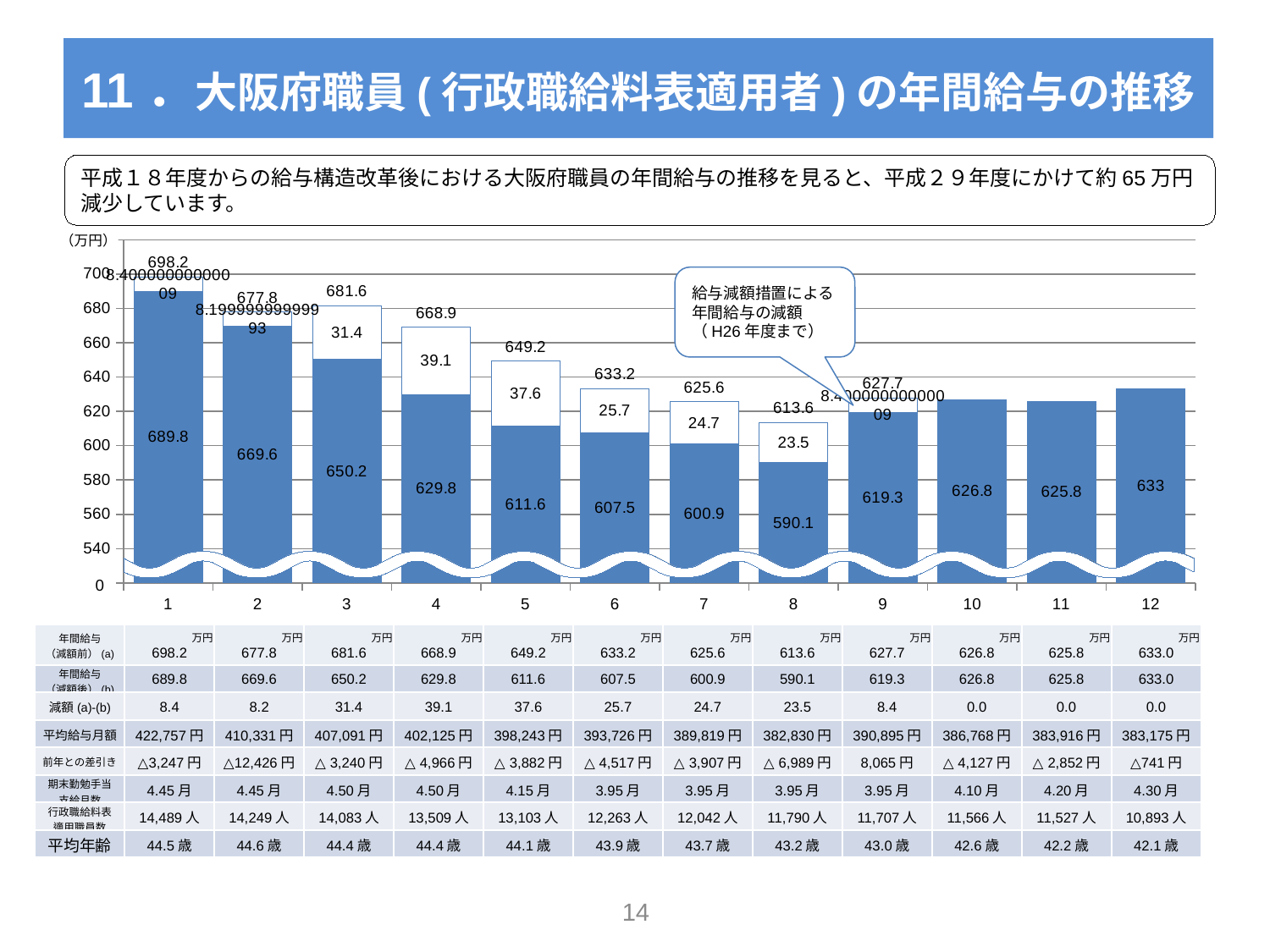

# 11．大阪府職員(行政職給料表適用者)の年間給与の推移
平成１８年度からの給与構造改革後における大阪府職員の年間給与の推移を見ると、平成２９年度にかけて約65万円減少しています。
（万円）

### Chart

| Category |  |  |  |
|---|---|---|---|
給与減額措置による
年間給与の減額
（H26年度まで）

0
| 年間給与 （減額前）(a) | 万円 698.2 | 万円 677.8 | 万円 681.6 | 万円 668.9 | 万円 649.2 | 万円 633.2 | 万円 625.6 | 万円 613.6 | 万円 627.7 | 万円 626.8 | 万円 625.8 | 万円 633.0 |
| --- | --- | --- | --- | --- | --- | --- | --- | --- | --- | --- | --- | --- |
| 年間給与 （減額後）(b) | 689.8 | 669.6 | 650.2 | 629.8 | 611.6 | 607.5 | 600.9 | 590.1 | 619.3 | 626.8 | 625.8 | 633.0 |
| 減額(a)-(b) | 8.4 | 8.2 | 31.4 | 39.1 | 37.6 | 25.7 | 24.7 | 23.5 | 8.4 | 0.0 | 0.0 | 0.0 |
| 平均給与月額 | 422,757円 | 410,331円 | 407,091円 | 402,125円 | 398,243円 | 393,726円 | 389,819円 | 382,830円 | 390,895円 | 386,768円 | 383,916円 | 383,175円 |
| 前年との差引き | △3,247円 | △12,426円 | △ 3,240円 | △ 4,966円 | △ 3,882円 | △ 4,517円 | △ 3,907円 | △ 6,989円 | 8,065円 | △ 4,127円 | △ 2,852円 | △741円 |
| 期末勤勉手当 支給月数 | 4.45月 | 4.45月 | 4.50月 | 4.50月 | 4.15月 | 3.95月 | 3.95月 | 3.95月 | 3.95月 | 4.10月 | 4.20月 | 4.30月 |
| 行政職給料表 適用職員数 | 14,489人 | 14,249人 | 14,083人 | 13,509人 | 13,103人 | 12,263人 | 12,042人 | 11,790人 | 11,707人 | 11,566人 | 11,527人 | 10,893人 |
| 平均年齢 | 44.5歳 | 44.6歳 | 44.4歳 | 44.4歳 | 44.1歳 | 43.9歳 | 43.7歳 | 43.2歳 | 43.0歳 | 42.6歳 | 42.2歳 | 42.1歳 |
14